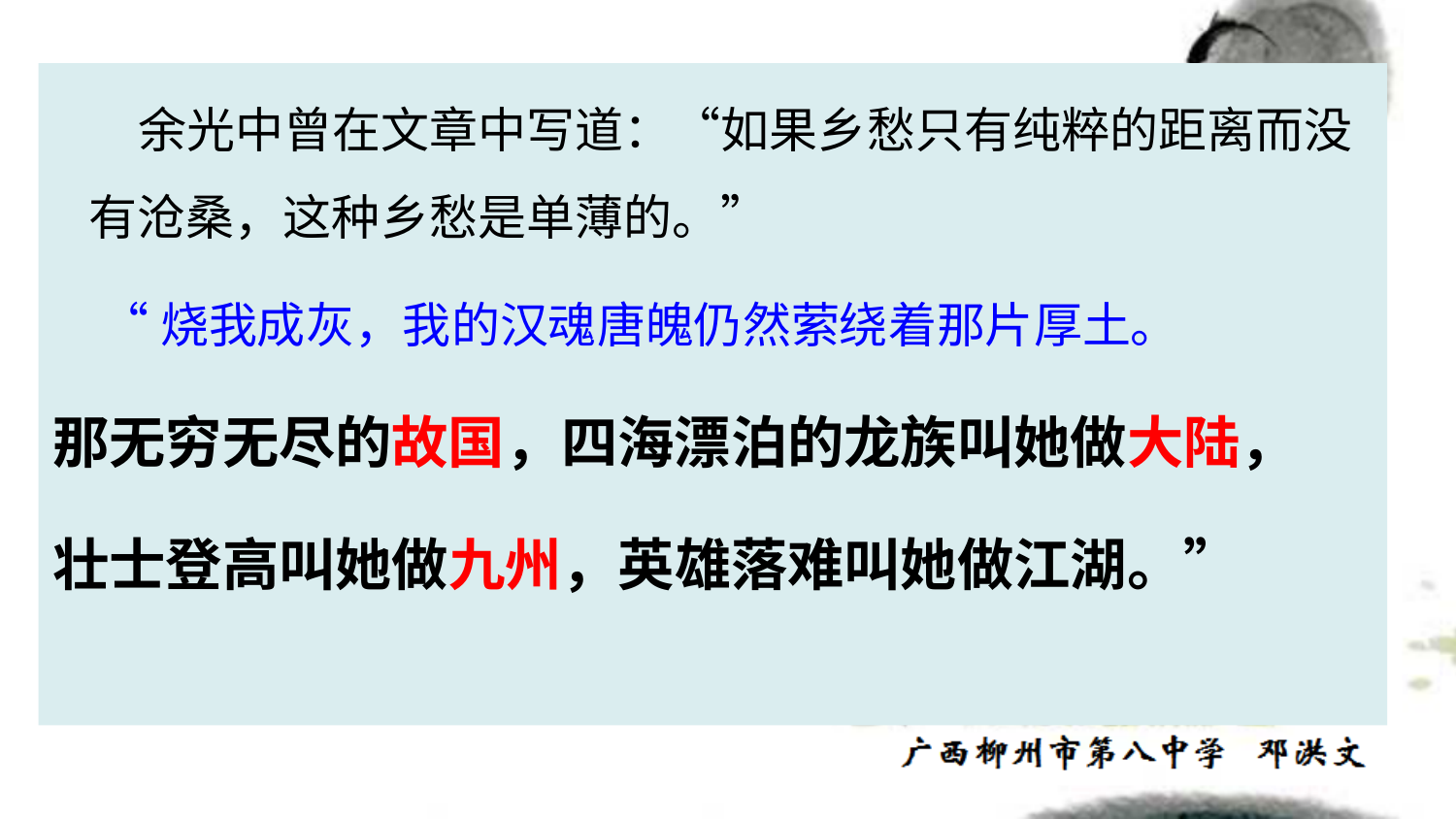

余光中曾在文章中写道：“如果乡愁只有纯粹的距离而没有沧桑，这种乡愁是单薄的。”
     “烧我成灰，我的汉魂唐魄仍然萦绕着那片厚土。
那无穷无尽的故国，四海漂泊的龙族叫她做大陆，
壮士登高叫她做九州，英雄落难叫她做江湖。”